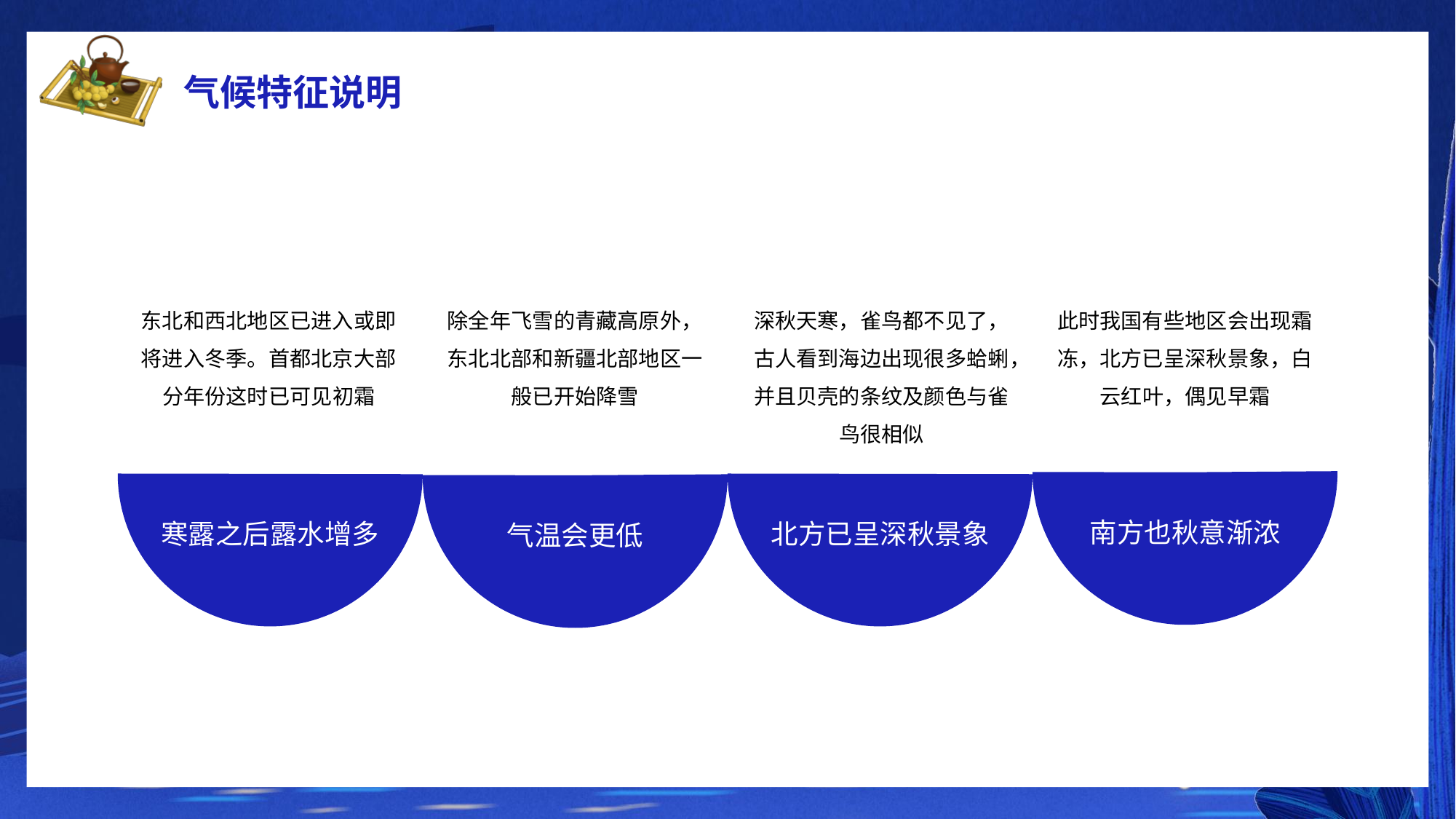

气候特征说明
东北和西北地区已进入或即将进入冬季。首都北京大部分年份这时已可见初霜
除全年飞雪的青藏高原外，东北北部和新疆北部地区一般已开始降雪
深秋天寒，雀鸟都不见了，古人看到海边出现很多蛤蜊，并且贝壳的条纹及颜色与雀鸟很相似
此时我国有些地区会出现霜冻，北方已呈深秋景象，白云红叶，偶见早霜
南方也秋意渐浓

寒露之后露水增多

北方已呈深秋景象

气温会更低